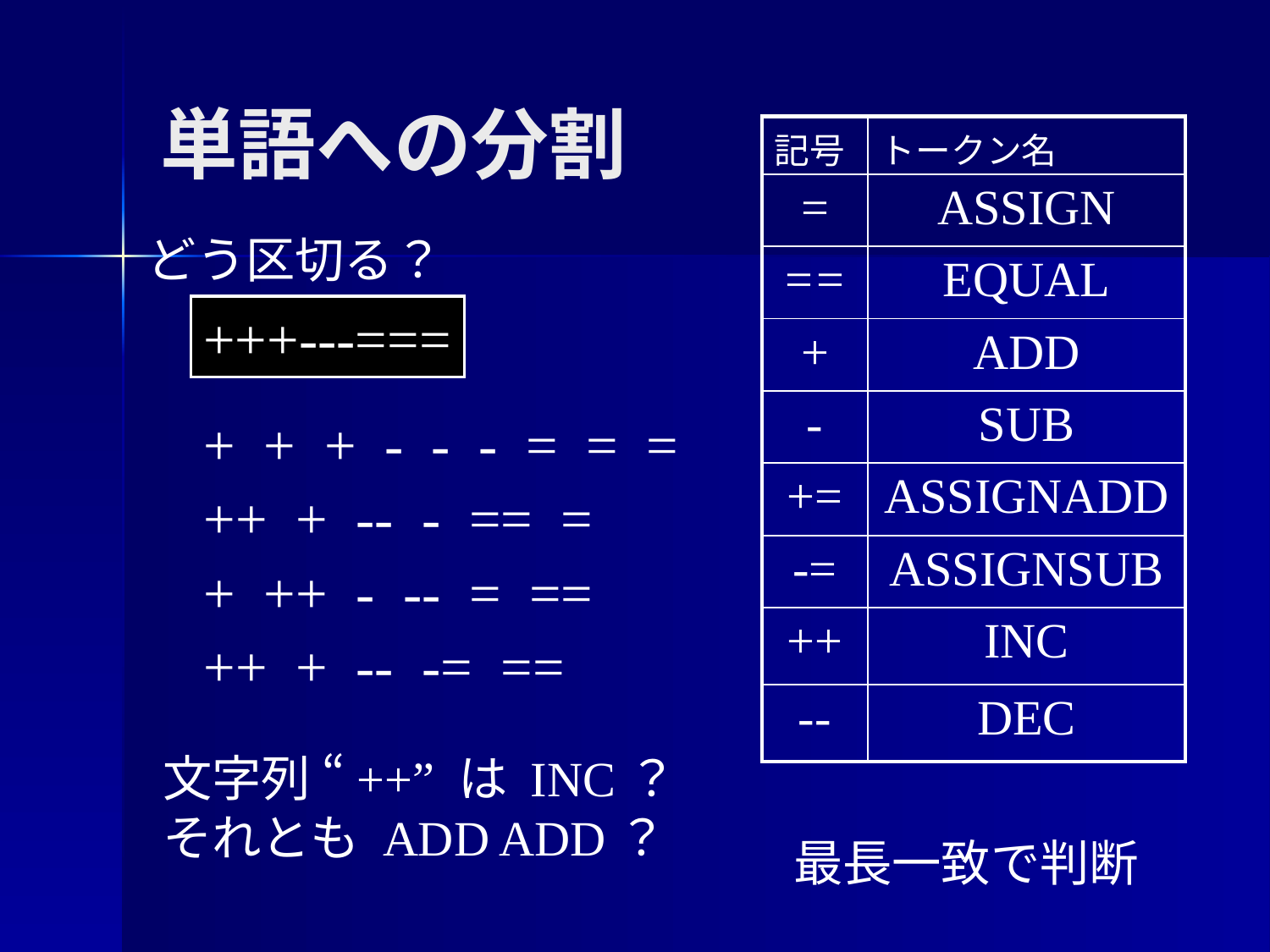

# 単語への分割
| 記号 | トークン名 |
| --- | --- |
| = | ASSIGN |
| = = | EQUAL |
| + | ADD |
| - | SUB |
| += | ASSIGNADD |
| -= | ASSIGNSUB |
| ++ | INC |
| -- | DEC |
どう区切る？
+++---===
+  +  +  -  -  -  =  =  =
++  +  --  -  ==  =
+  ++  -  --  =  ==
++  +  --  -=  ==
文字列 “++” は INC？
それとも ADD ADD？
最長一致で判断